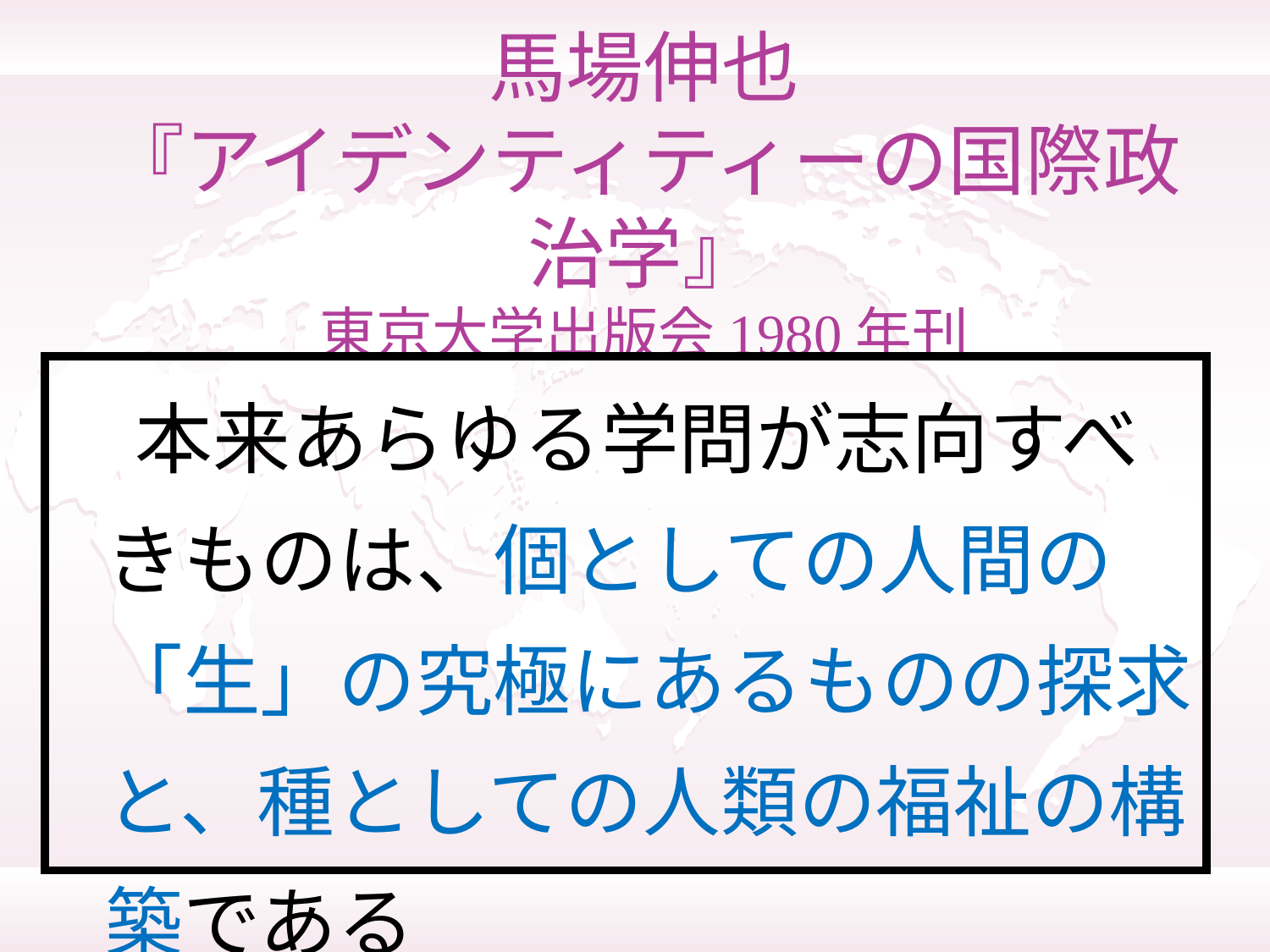

# 馬場伸也 『アイデンティティーの国際政治学』 東京大学出版会1980年刊
　本来あらゆる学問が志向すべきものは、個としての人間の「生」の究極にあるものの探求と、種としての人類の福祉の構築である